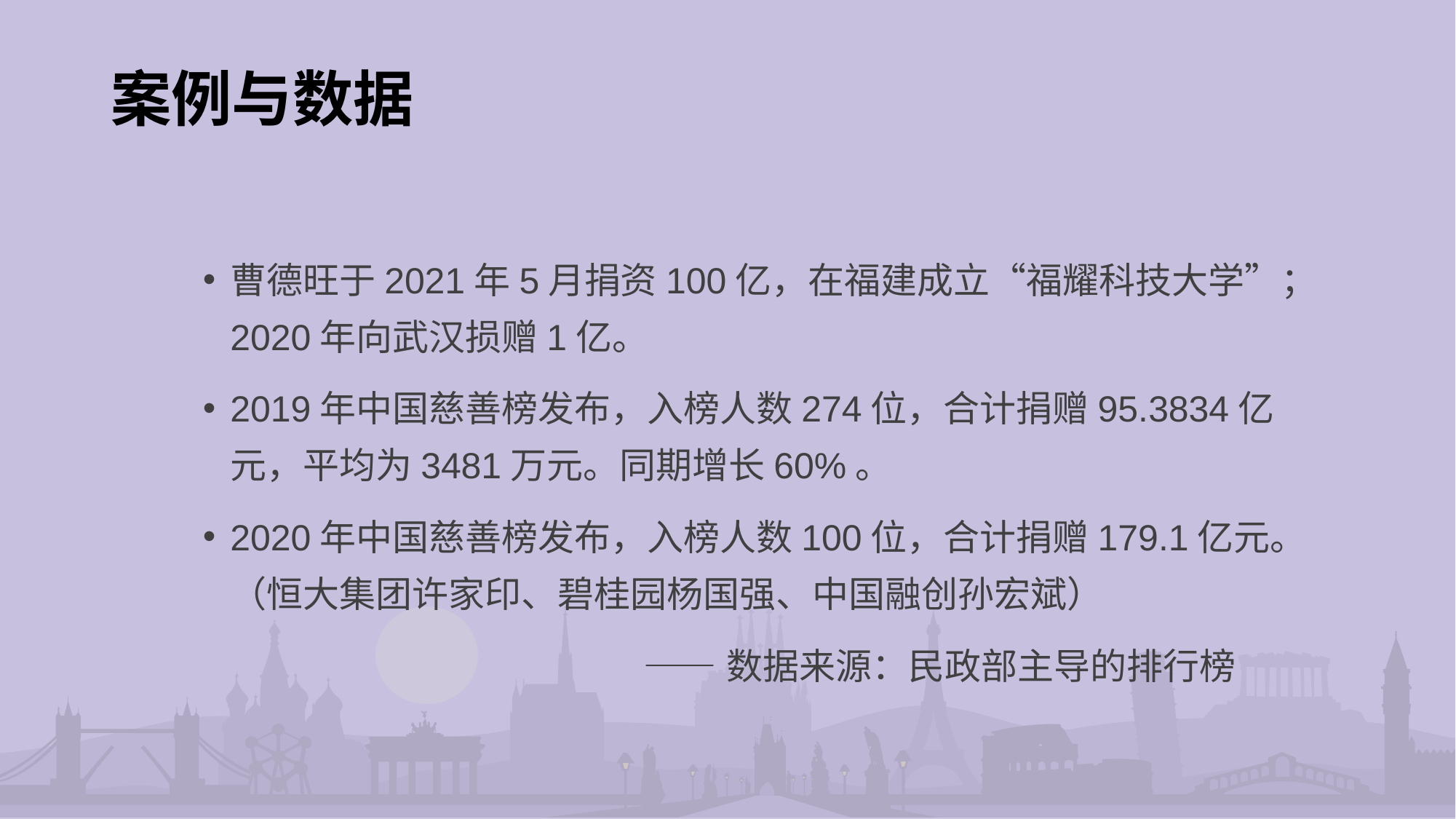

# 案例与数据
曹德旺于2021年5月捐资100亿，在福建成立“福耀科技大学”；2020年向武汉损赠1亿。
2019年中国慈善榜发布，入榜人数274位，合计捐赠95.3834亿元，平均为3481万元。同期增长60%。
2020年中国慈善榜发布，入榜人数100位，合计捐赠179.1亿元。（恒大集团许家印、碧桂园杨国强、中国融创孙宏斌）
                                                      ——数据来源：民政部主导的排行榜